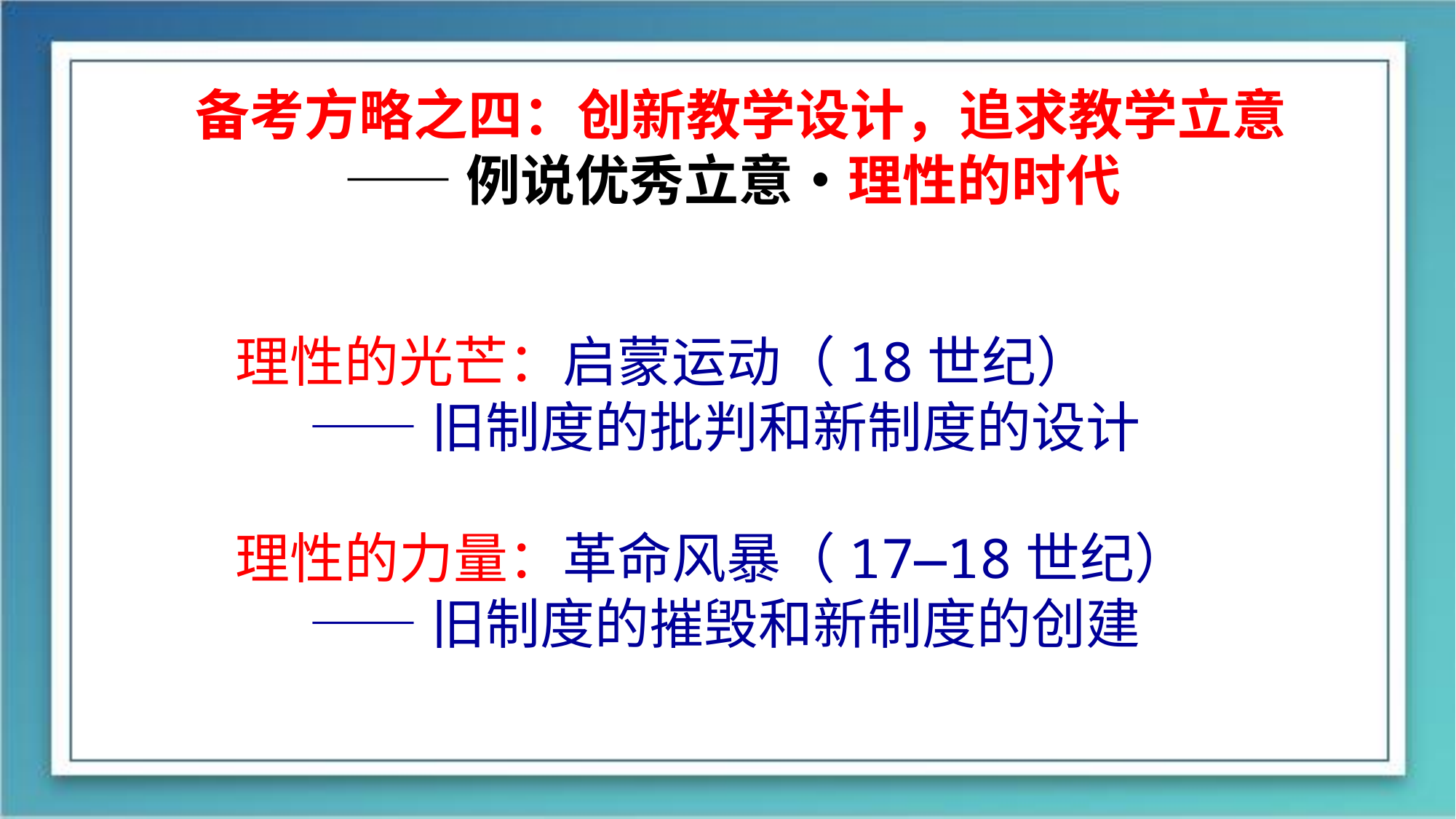

备考方略之四：创新教学设计，追求教学立意
            ——例说优秀立意•理性的时代
理性的光芒：启蒙运动（18世纪）
      ——旧制度的批判和新制度的设计

理性的力量：革命风暴（17—18世纪）
      ——旧制度的摧毁和新制度的创建